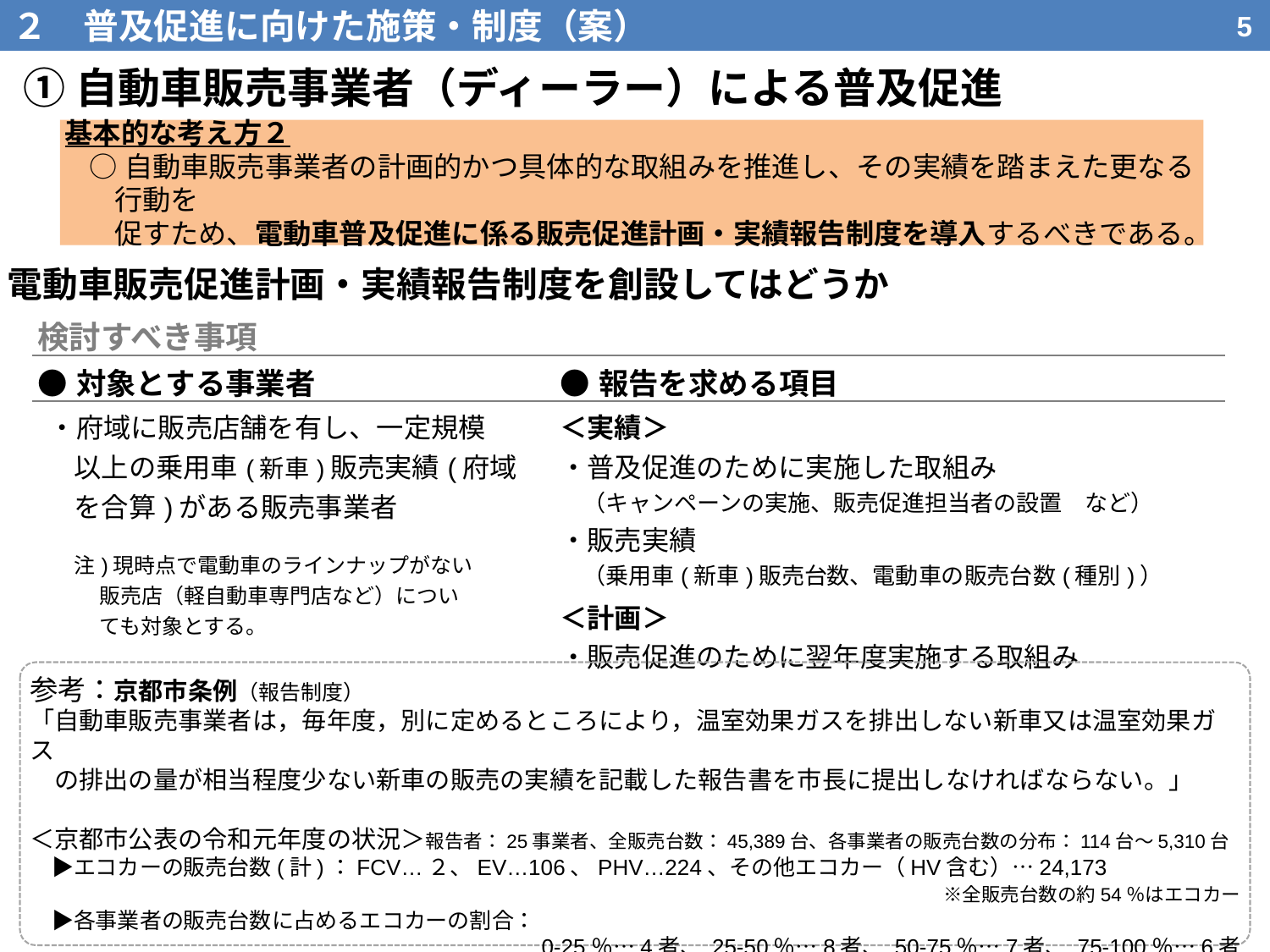

２　普及促進に向けた施策・制度（案）
5
①自動車販売事業者（ディーラー）による普及促進
基本的な考え方２
○自動車販売事業者の計画的かつ具体的な取組みを推進し、その実績を踏まえた更なる行動を
促すため、電動車普及促進に係る販売促進計画・実績報告制度を導入するべきである。
電動車販売促進計画・実績報告制度を創設してはどうか
| 検討すべき事項 |  |
| --- | --- |
| ●対象とする事業者 | ●報告を求める項目 |
| ・府域に販売店舗を有し、一定規模 以上の乗用車(新車)販売実績(府域 を合算)がある販売事業者 注)現時点で電動車のラインナップがない 販売店（軽自動車専門店など）につい ても対象とする。 | ＜実績＞ ・普及促進のために実施した取組み 　（キャンペーンの実施、販売促進担当者の設置　など） ・販売実績 　（乗用車(新車)販売台数、電動車の販売台数(種別)） ＜計画＞ ・販売促進のために翌年度実施する取組み |
参考：京都市条例（報告制度）
「自動車販売事業者は，毎年度，別に定めるところにより，温室効果ガスを排出しない新車又は温室効果ガス
　の排出の量が相当程度少ない新車の販売の実績を記載した報告書を市長に提出しなければならない。」

＜京都市公表の令和元年度の状況＞報告者：25事業者、全販売台数：45,389台、各事業者の販売台数の分布：114台～5,310台
　▶エコカーの販売台数(計)：FCV…２、EV…106、PHV…224、その他エコカー（HV含む）…24,173
　※全販売台数の約54％はエコカー
　▶各事業者の販売台数に占めるエコカーの割合：
0-25％…4者、 25-50％…8者、 50-75％…7者、 75-100％…6者